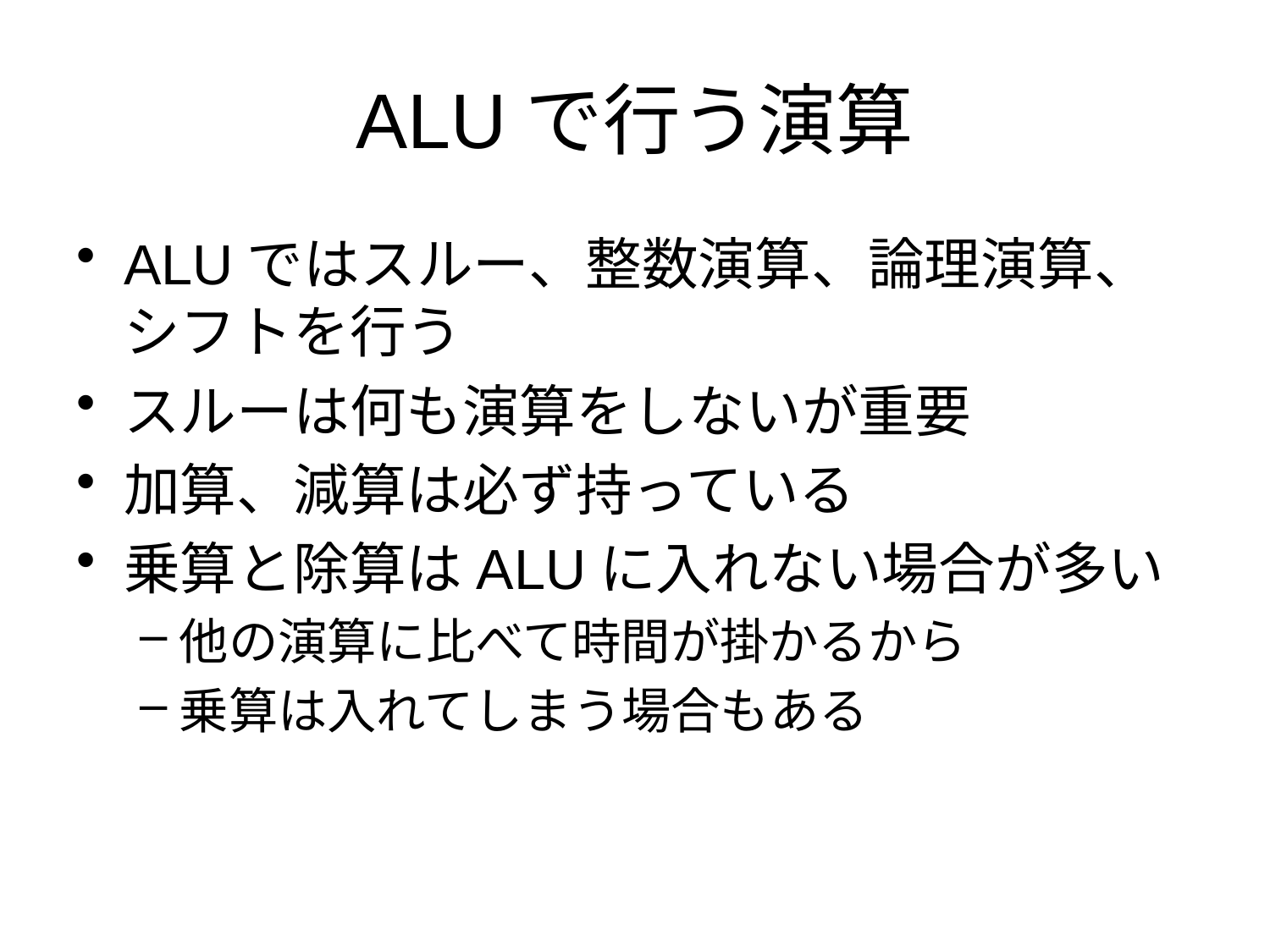

# ALUで行う演算
ALUではスルー、整数演算、論理演算、シフトを行う
スルーは何も演算をしないが重要
加算、減算は必ず持っている
乗算と除算はALUに入れない場合が多い
他の演算に比べて時間が掛かるから
乗算は入れてしまう場合もある